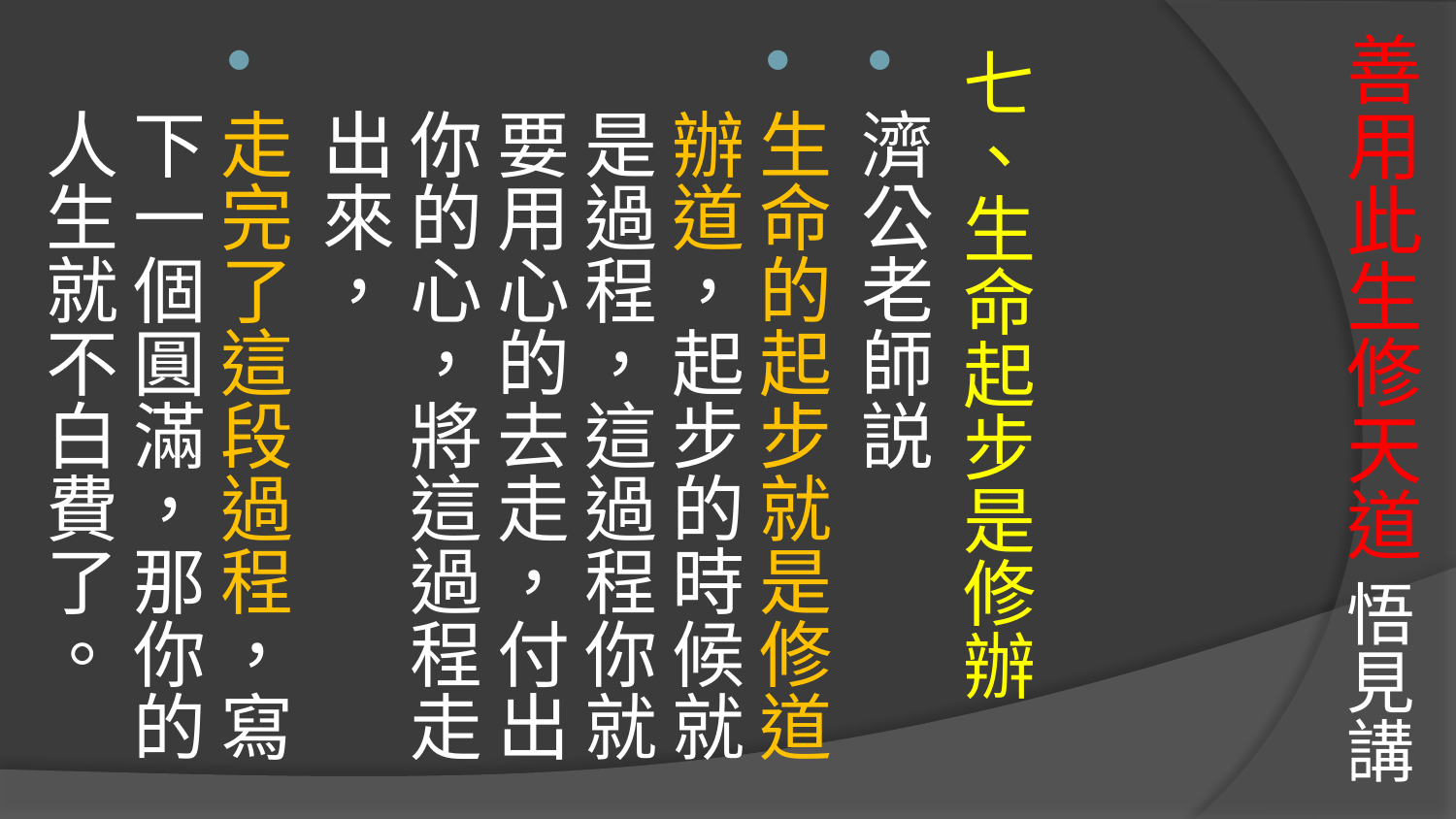

# 善用此生修天道 悟見講
七、生命起步是修辦
濟公老師説
生命的起步就是修道辦道，起步的時候就是過程，這過程你就要用心的去走，付出你的心，將這過程走出來，
走完了這段過程，寫下一個圓滿，那你的人生就不白費了。